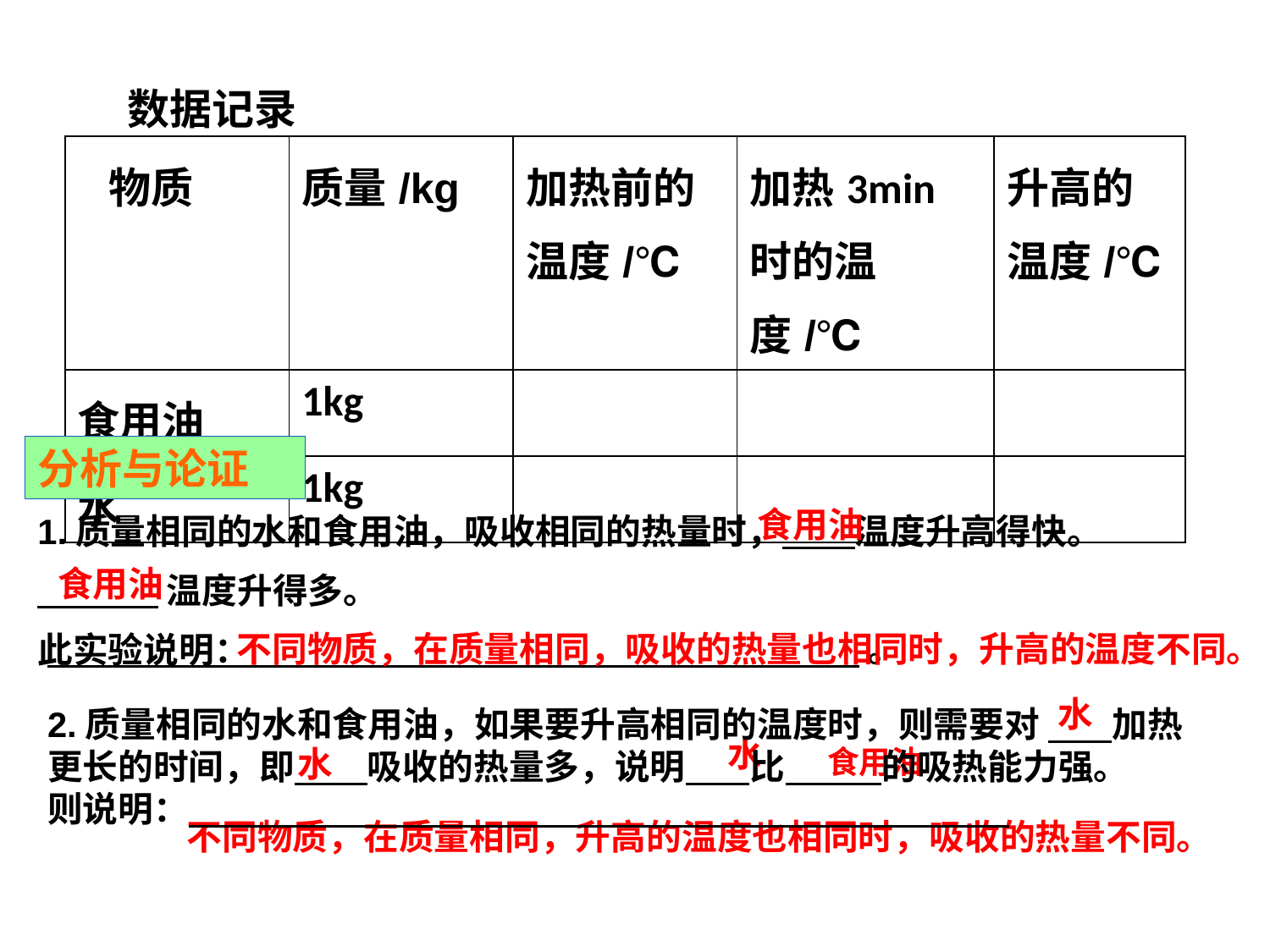

数据记录
| 物质 | 质量/kg | 加热前的温度/℃ | 加热3min时的温度/℃ | 升高的温度/℃ |
| --- | --- | --- | --- | --- |
| 食用油 | 1kg |  |  |  |
| 水 | 1kg |  |  |  |
分析与论证
1.质量相同的水和食用油，吸收相同的热量时，         温度升高得快。
               温度升得多。
此实验说明：
食用油
食用油
不同物质，在质量相同，吸收的热量也相同时，升高的温度不同。
                                                                                                     。
水
2.质量相同的水和食用油，如果要升高相同的温度时，则需要对         加热更长的时间，即         吸收的热量多，说明        比            的吸热能力强。
则说明：
水
食用油
水
不同物质，在质量相同，升高的温度也相同时，吸收的热量不同。